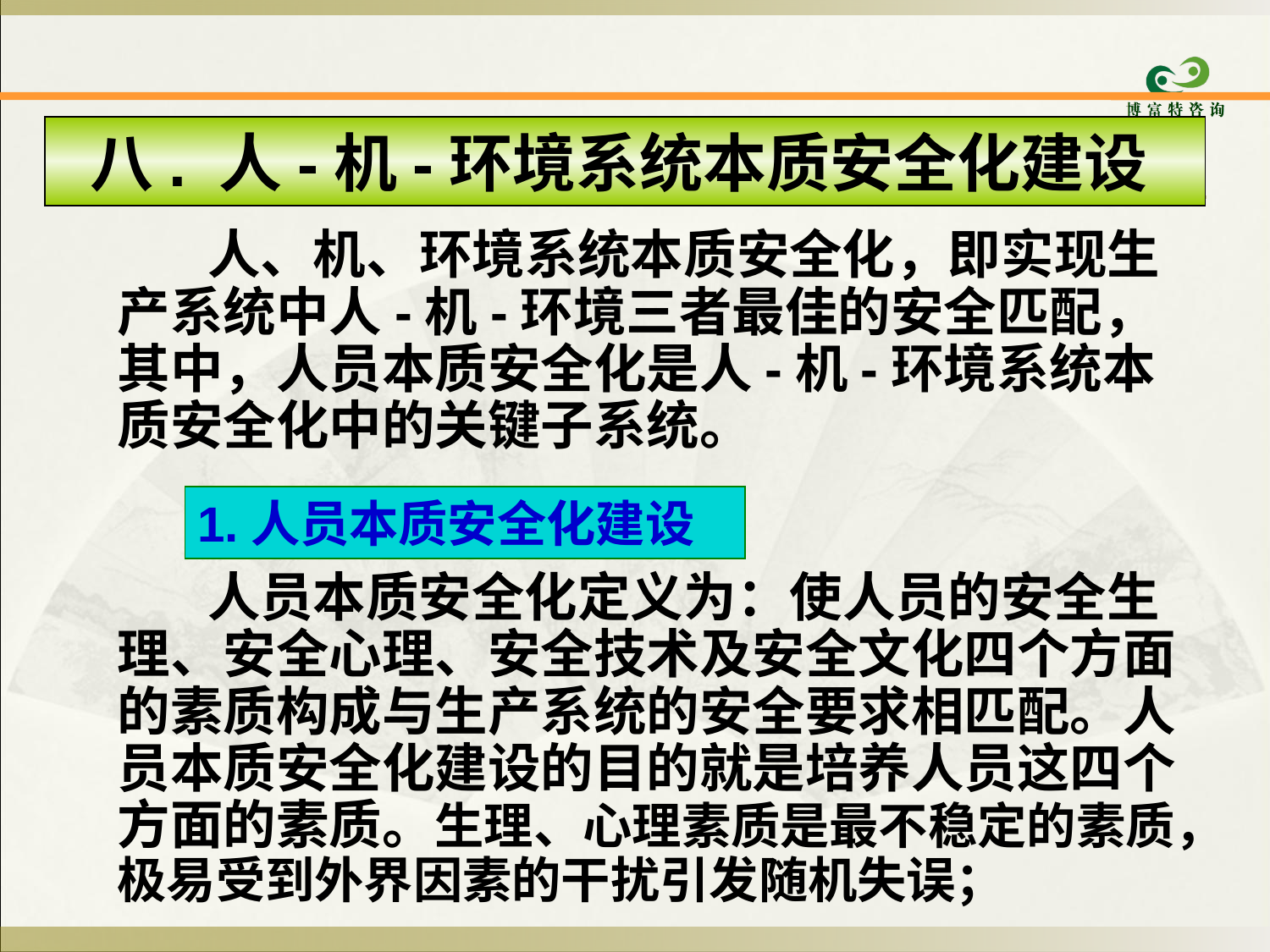

八. 人-机-环境系统本质安全化建设
　人、机、环境系统本质安全化，即实现生产系统中人-机-环境三者最佳的安全匹配，其中，人员本质安全化是人-机-环境系统本质安全化中的关键子系统。

　人员本质安全化定义为：使人员的安全生理、安全心理、安全技术及安全文化四个方面的素质构成与生产系统的安全要求相匹配。人员本质安全化建设的目的就是培养人员这四个方面的素质。生理、心理素质是最不稳定的素质，极易受到外界因素的干扰引发随机失误；
1.人员本质安全化建设
66